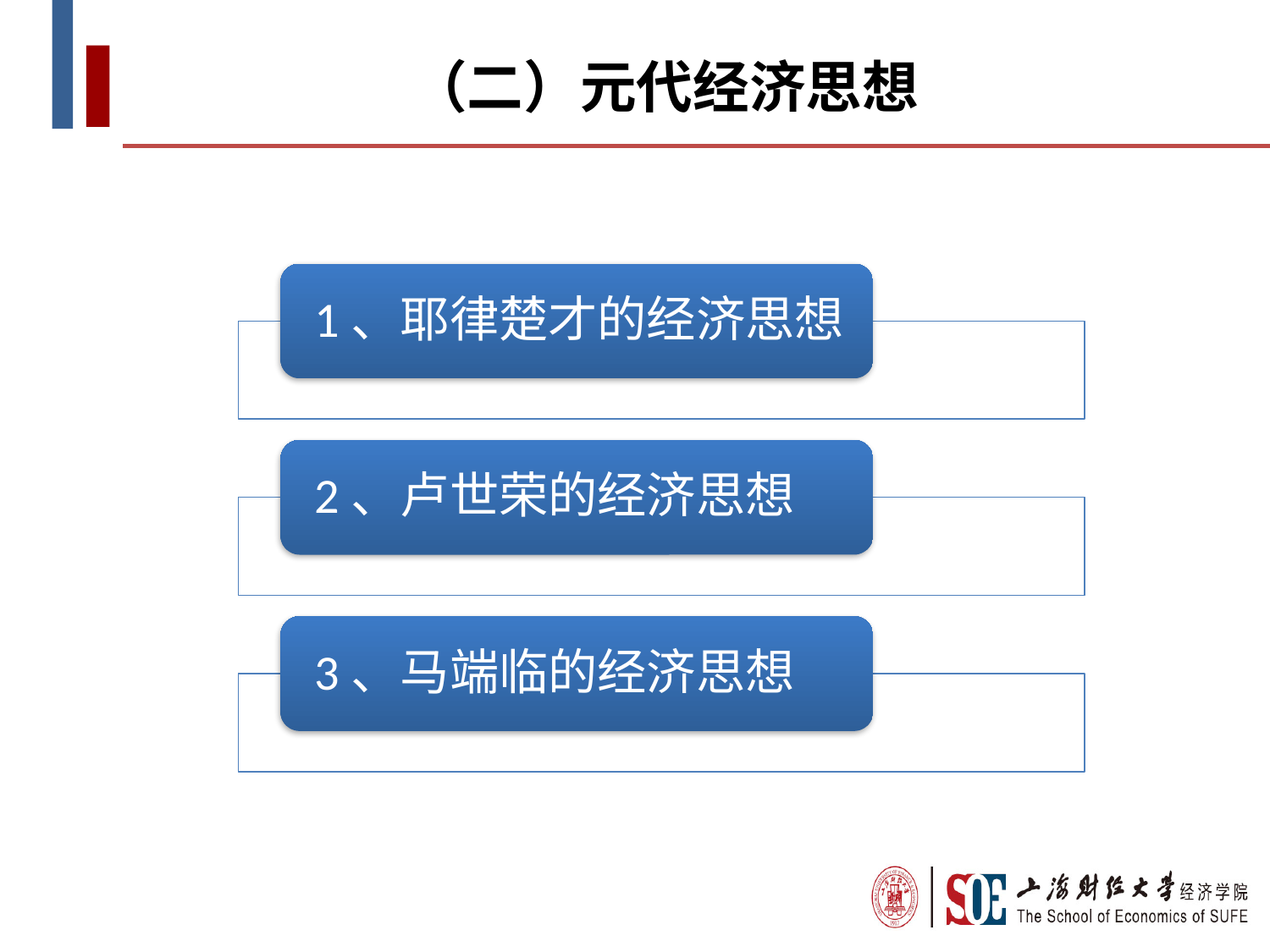

（二）元代经济思想
1、耶律楚才的经济思想
2、卢世荣的经济思想
3、马端临的经济思想